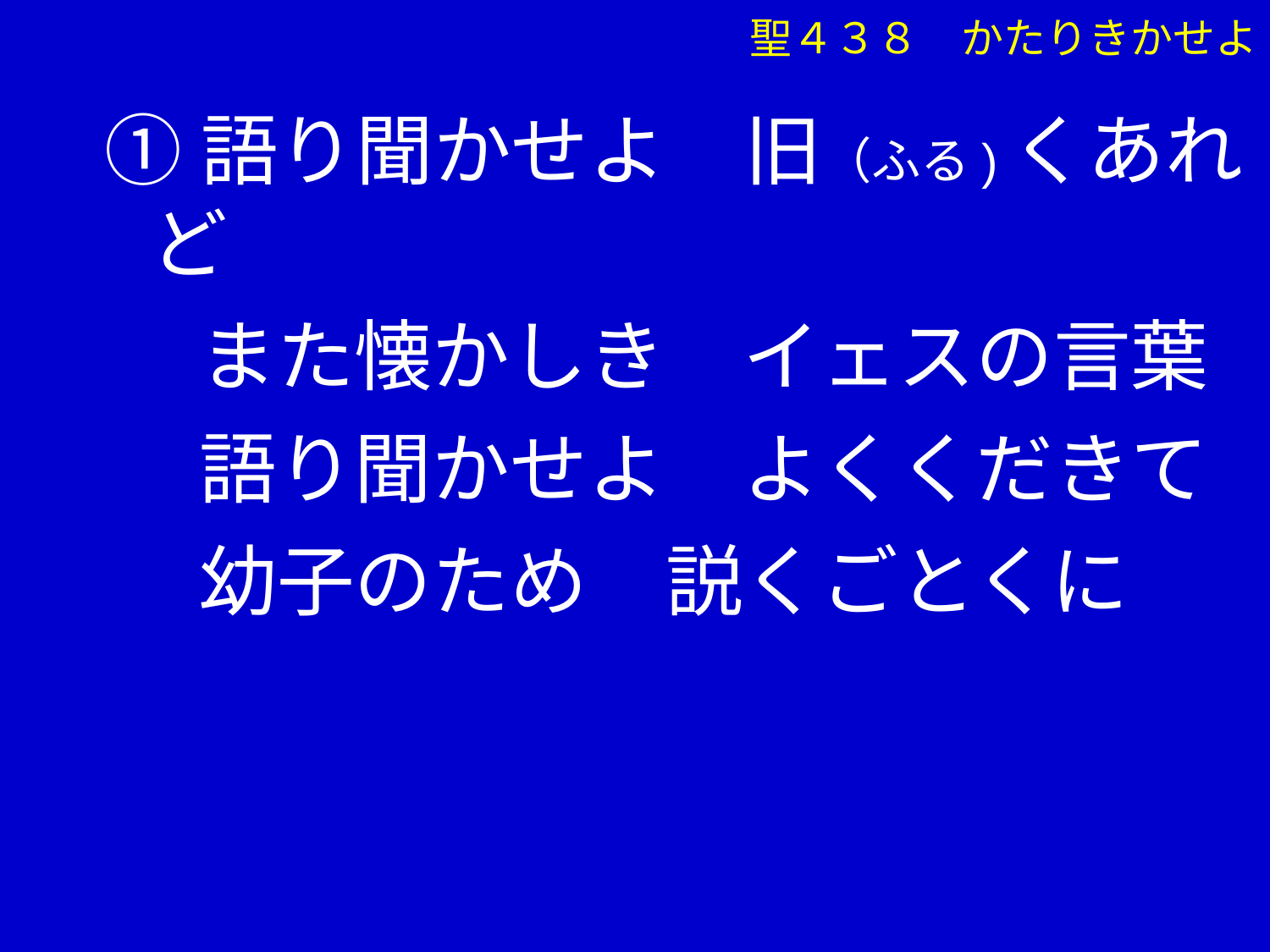

①語り聞かせよ　旧（ふる)くあれど
　 また懐かしき　イェスの言葉
　 語り聞かせよ　よくくだきて
　 幼子のため　説くごとくに

聖４３８　かたりきかせよ